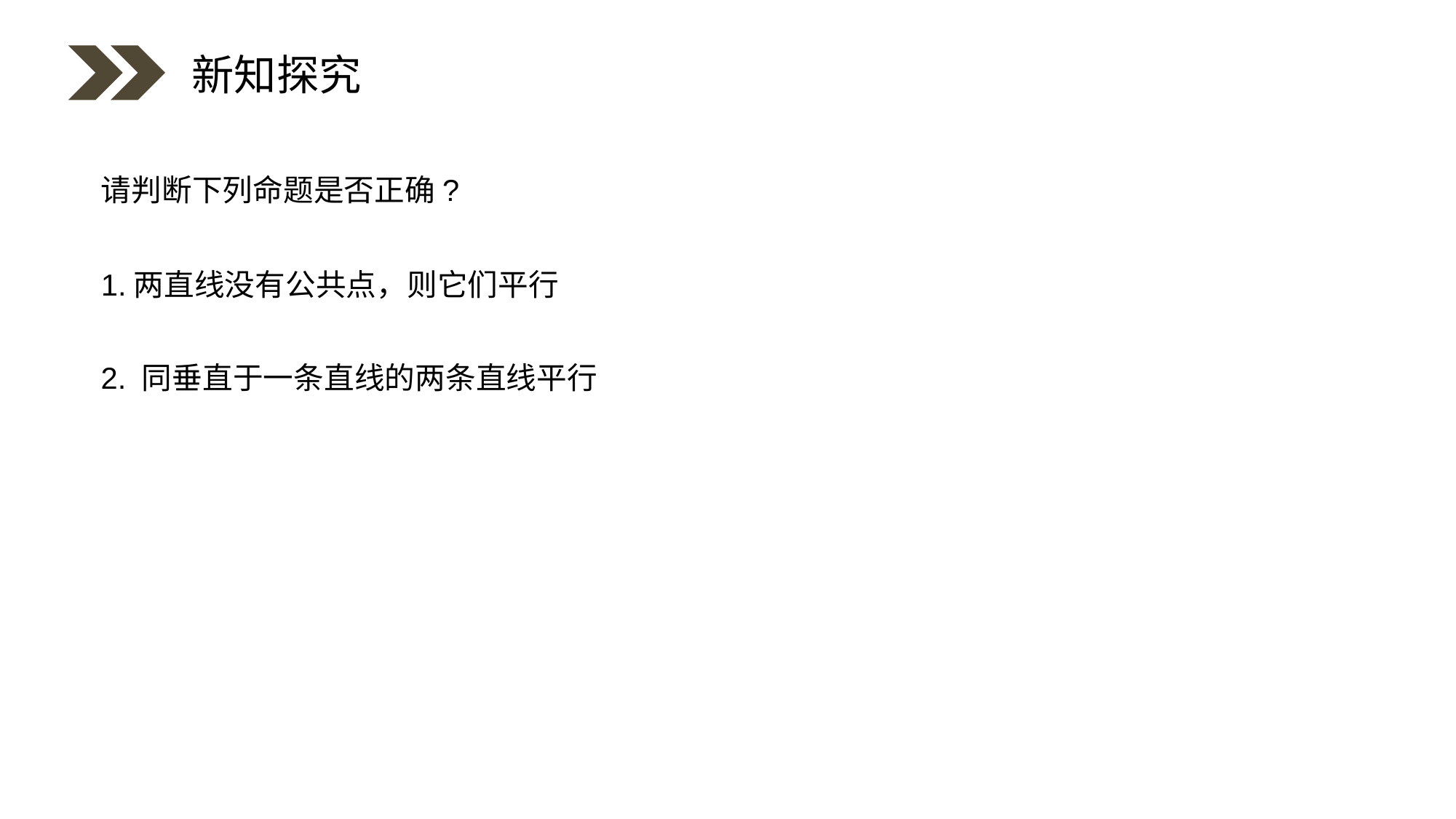

新知探究
请判断下列命题是否正确?
1.两直线没有公共点，则它们平行
2. 同垂直于一条直线的两条直线平行